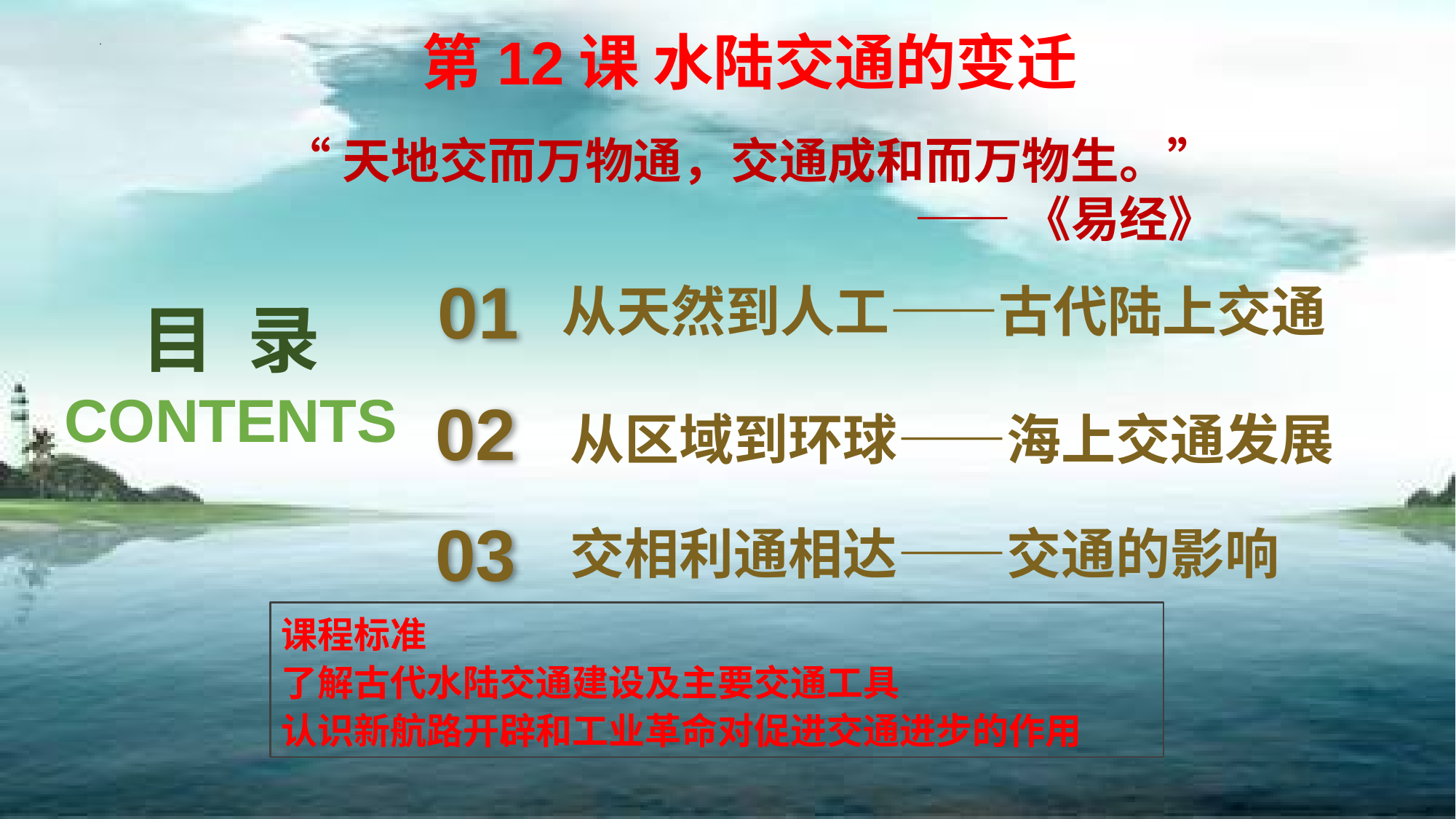

第12课 水陆交通的变迁
“天地交而万物通，交通成和而万物生。”
——《易经》
01
从天然到人工——古代陆上交通
目  录
CONTENTS
02
从区域到环球——海上交通发展
03
交相利通相达——交通的影响
课程标准
了解古代水陆交通建设及主要交通工具
认识新航路开辟和工业革命对促进交通进步的作用